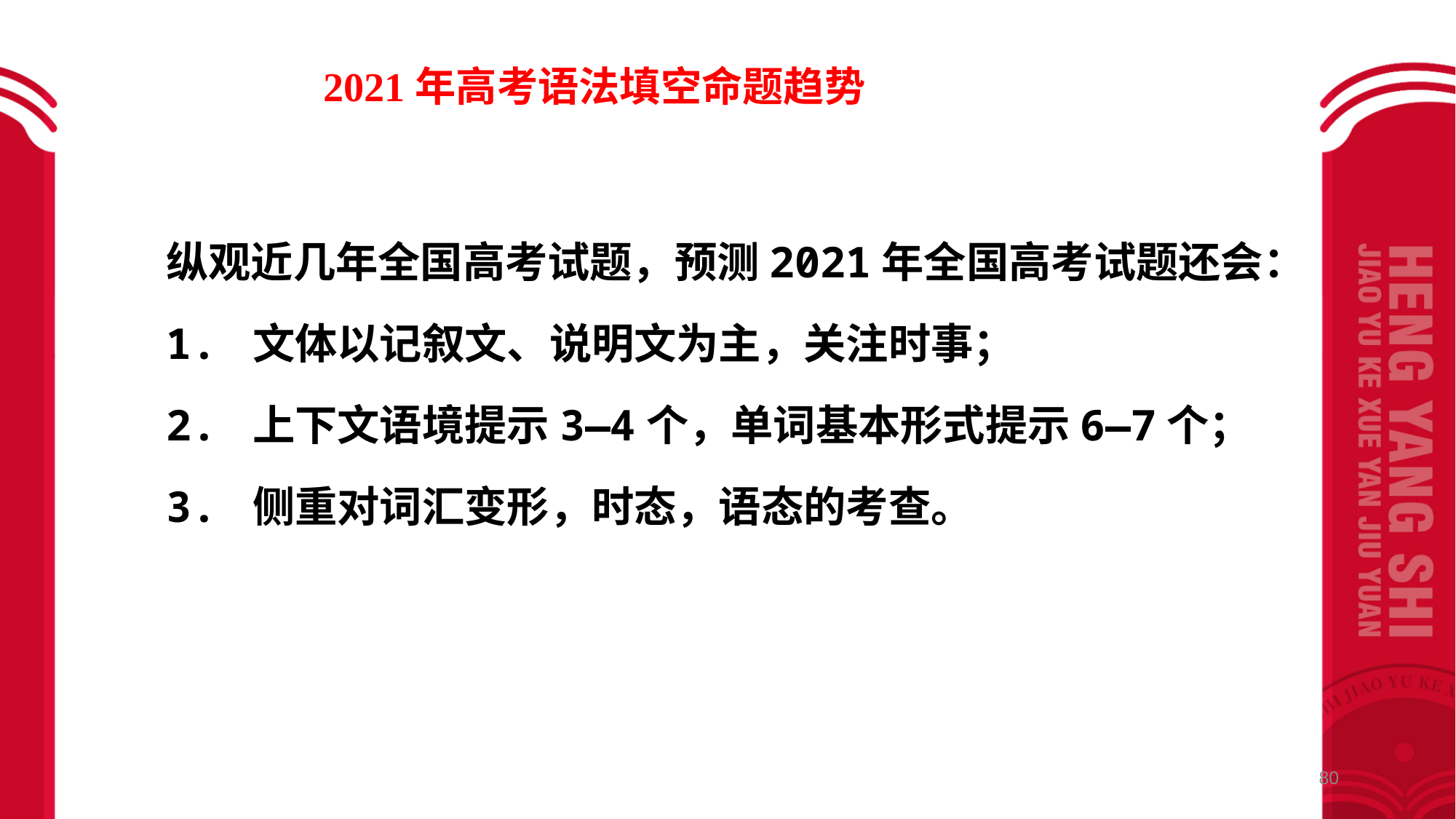

2021年高考语法填空命题趋势
纵观近几年全国高考试题，预测2021年全国高考试题还会：
1. 文体以记叙文、说明文为主，关注时事；
2. 上下文语境提示3—4个，单词基本形式提示6—7个；
3. 侧重对词汇变形，时态，语态的考查。

80